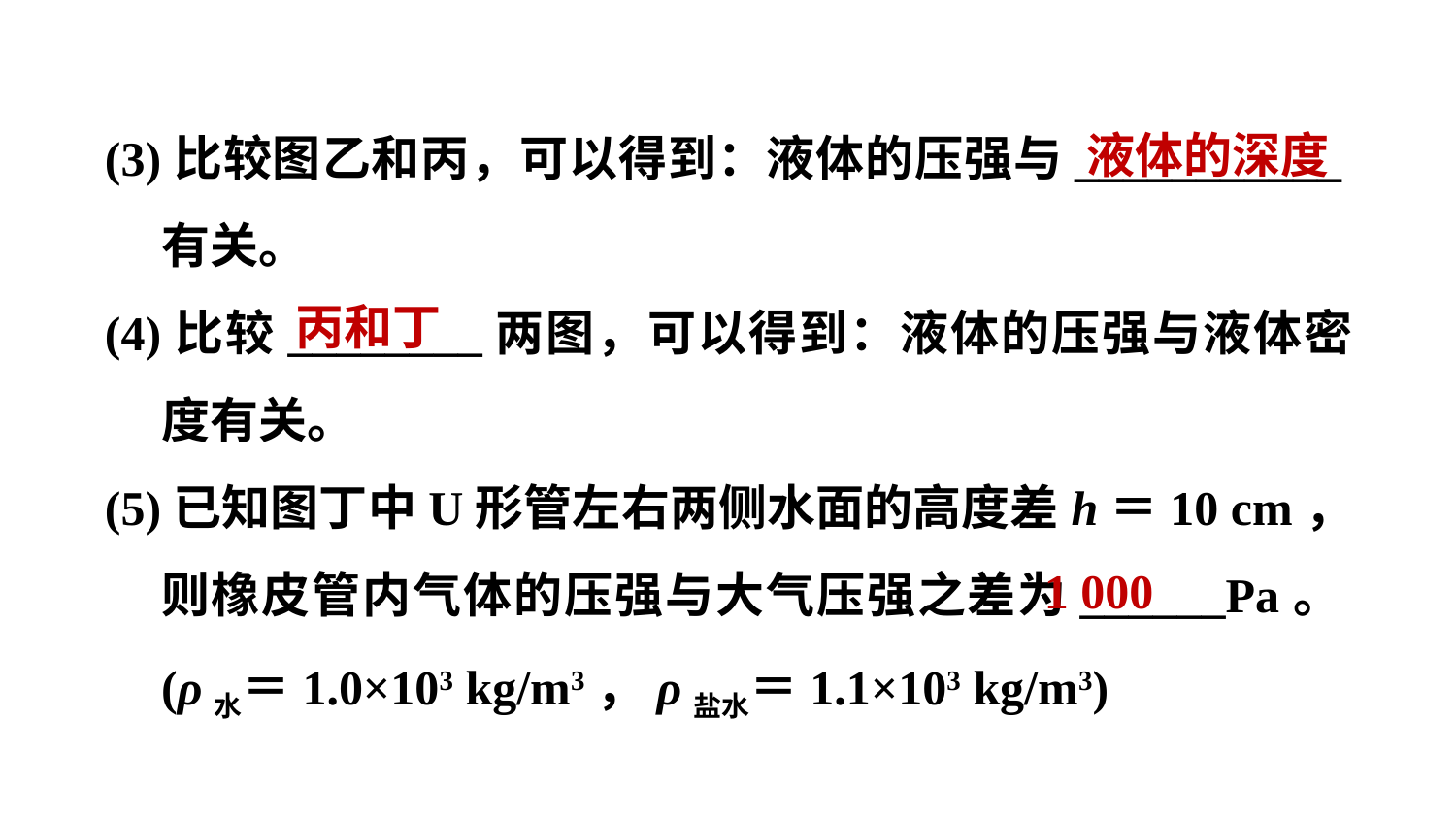

液体的深度
(3)比较图乙和丙，可以得到：液体的压强与___________有关。
(4)比较________两图，可以得到：液体的压强与液体密度有关。
(5)已知图丁中U形管左右两侧水面的高度差h＝10 cm，则橡皮管内气体的压强与大气压强之差为______Pa。(ρ水＝1.0×103 kg/m3，ρ盐水＝1.1×103 kg/m3)
丙和丁
1 000